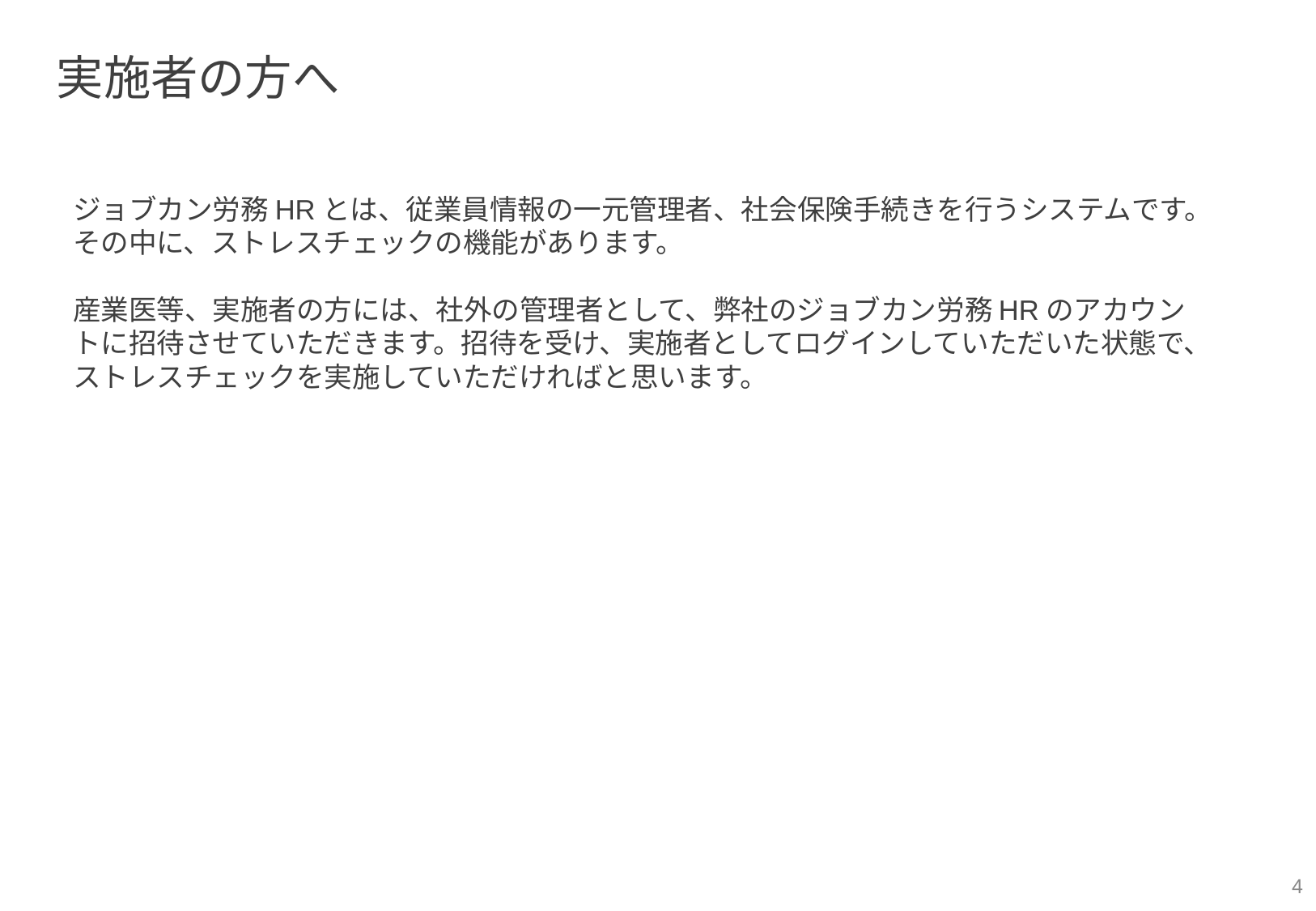

実施者の方へ
ジョブカン労務HRとは、従業員情報の一元管理者、社会保険手続きを行うシステムです。その中に、ストレスチェックの機能があります。

産業医等、実施者の方には、社外の管理者として、弊社のジョブカン労務HRのアカウントに招待させていただきます。招待を受け、実施者としてログインしていただいた状態で、ストレスチェックを実施していただければと思います。

4